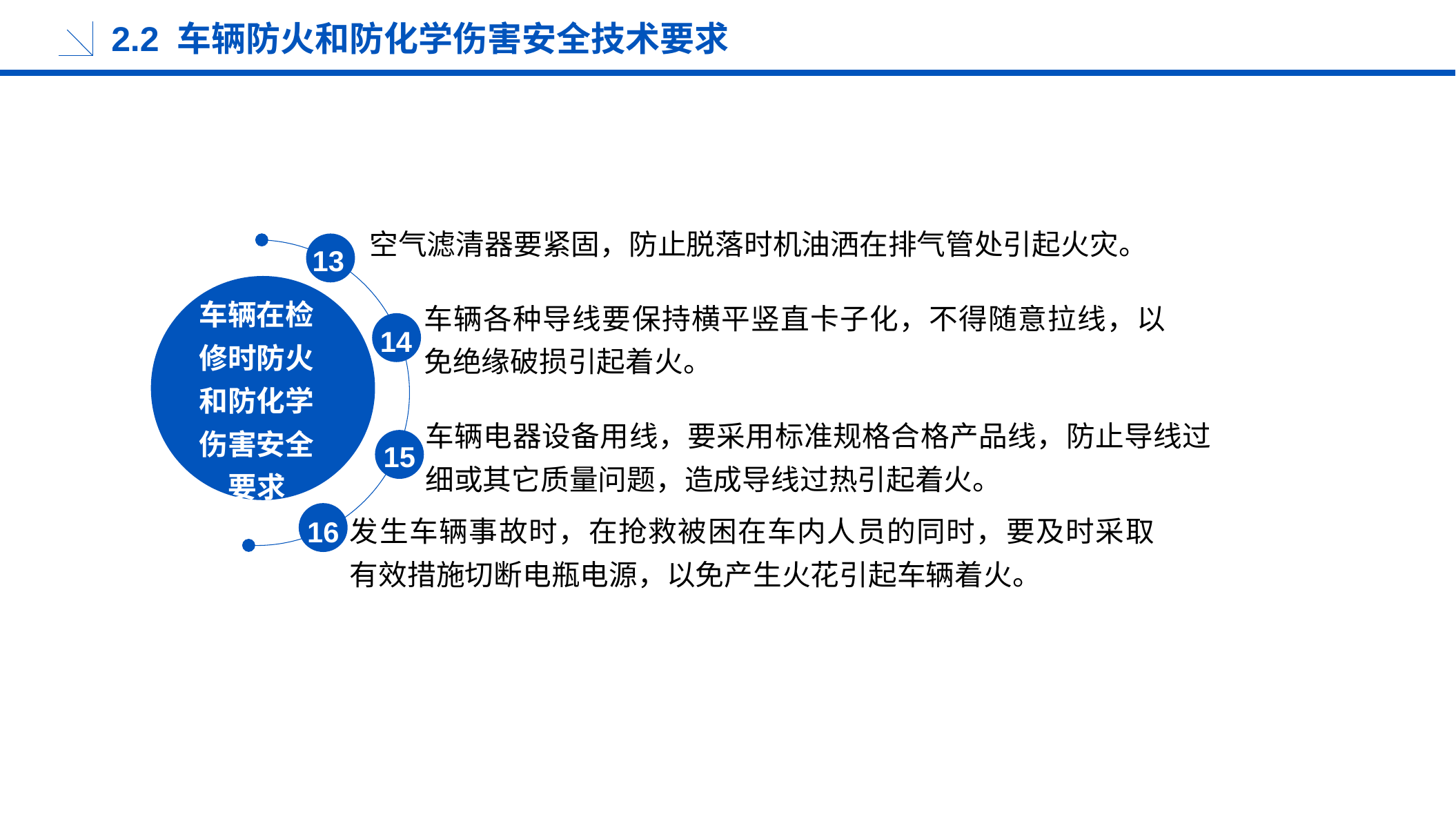

2.2 车辆防火和防化学伤害安全技术要求
空气滤清器要紧固，防止脱落时机油洒在排气管处引起火灾。

13

车辆各种导线要保持横平竖直卡子化，不得随意拉线，以免绝缘破损引起着火。
车辆在检修时防火和防化学伤害安全要求

14
车辆电器设备用线，要采用标准规格合格产品线，防止导线过细或其它质量问题，造成导线过热引起着火。

15
发生车辆事故时，在抢救被困在车内人员的同时，要及时采取有效措施切断电瓶电源，以免产生火花引起车辆着火。

16